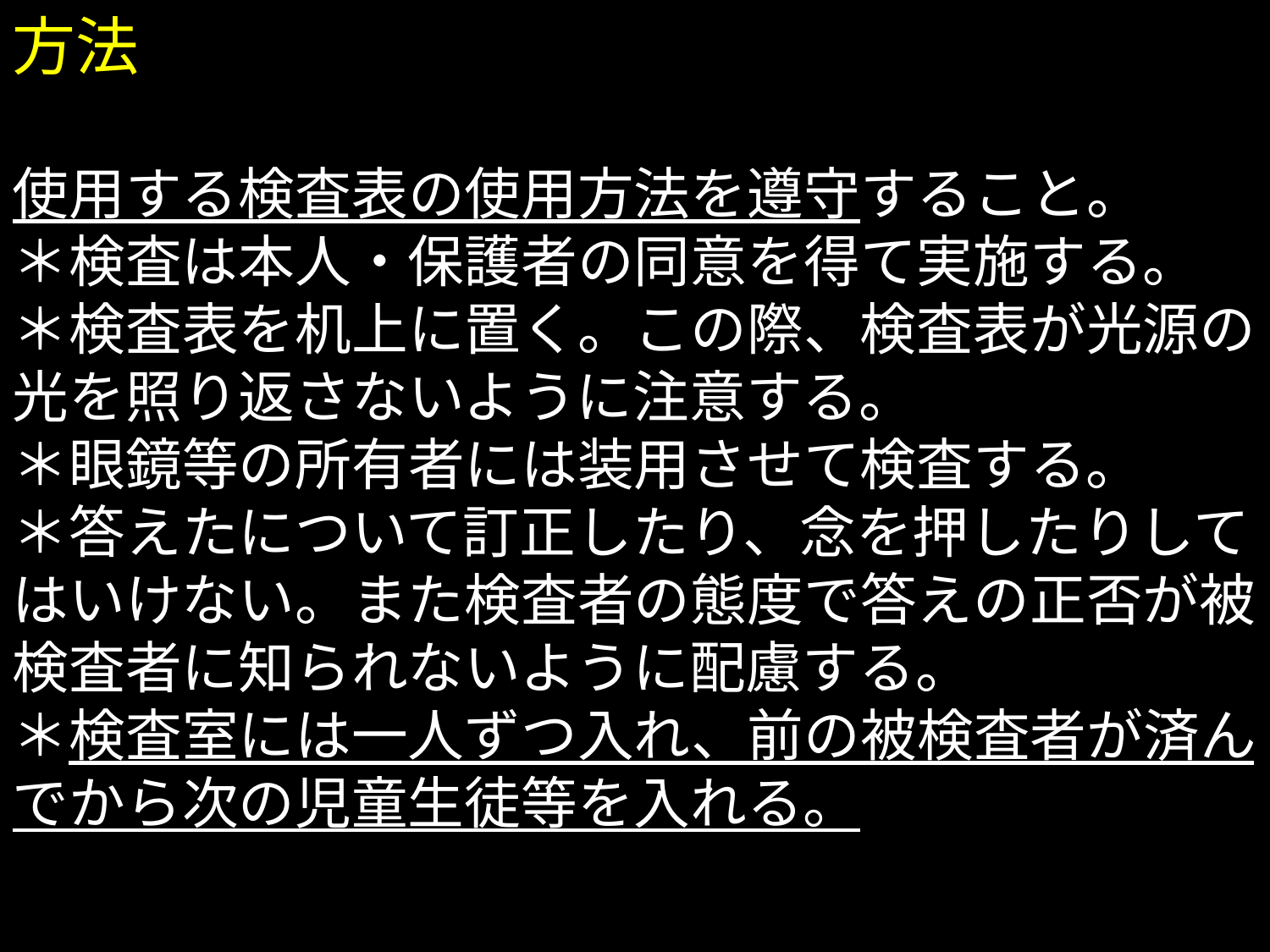

方法

使用する検査表の使用方法を遵守すること。
＊検査は本人・保護者の同意を得て実施する。
＊検査表を机上に置く。この際、検査表が光源の光を照り返さないように注意する。
＊眼鏡等の所有者には装用させて検査する。
＊答えたについて訂正したり、念を押したりしてはいけない。また検査者の態度で答えの正否が被検査者に知られないように配慮する。
＊検査室には一人ずつ入れ、前の被検査者が済んでから次の児童生徒等を入れる。